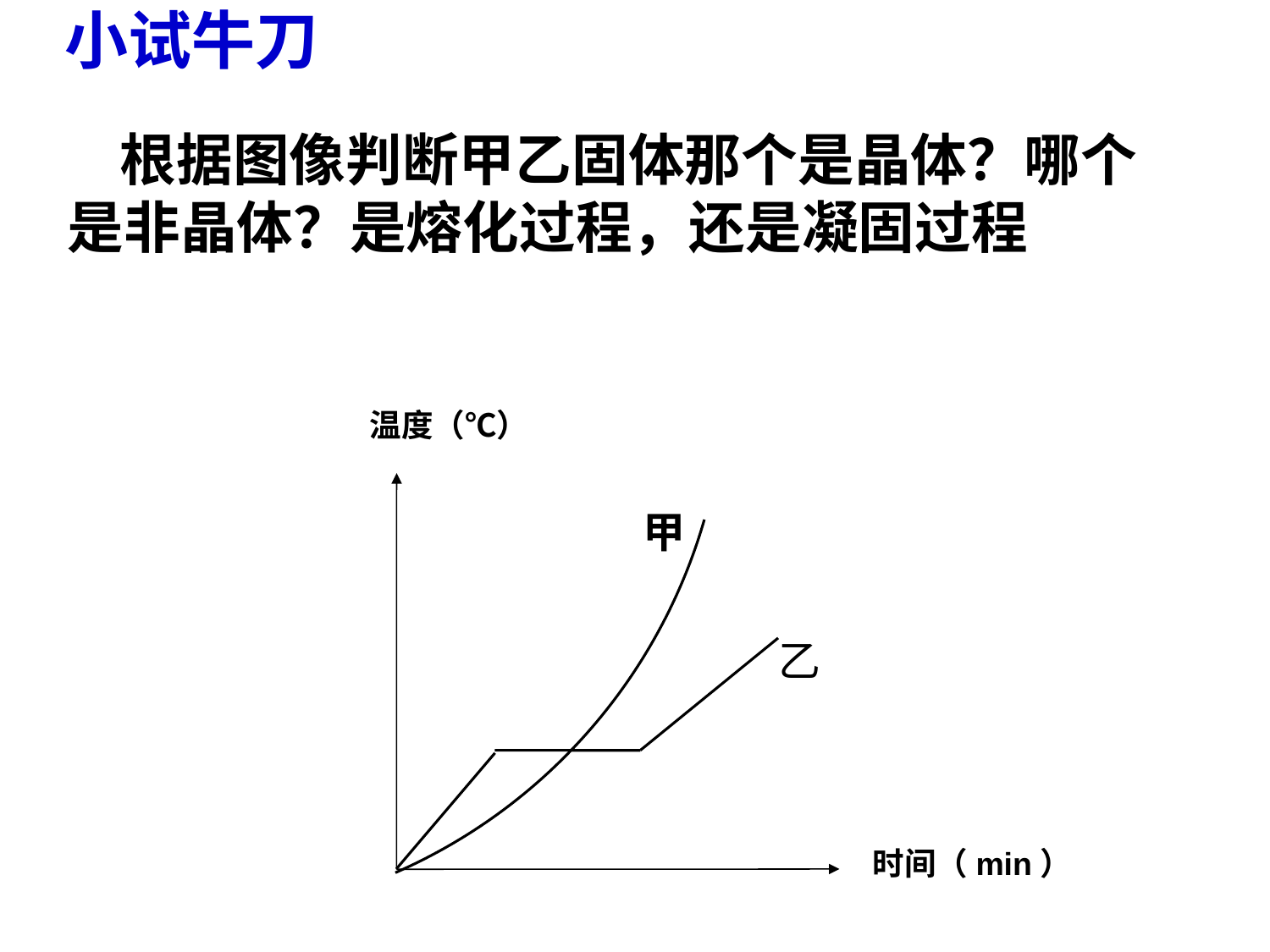

小试牛刀
   根据图像判断甲乙固体那个是晶体？哪个是非晶体？是熔化过程，还是凝固过程

甲
乙
温度（℃）
时间（min）